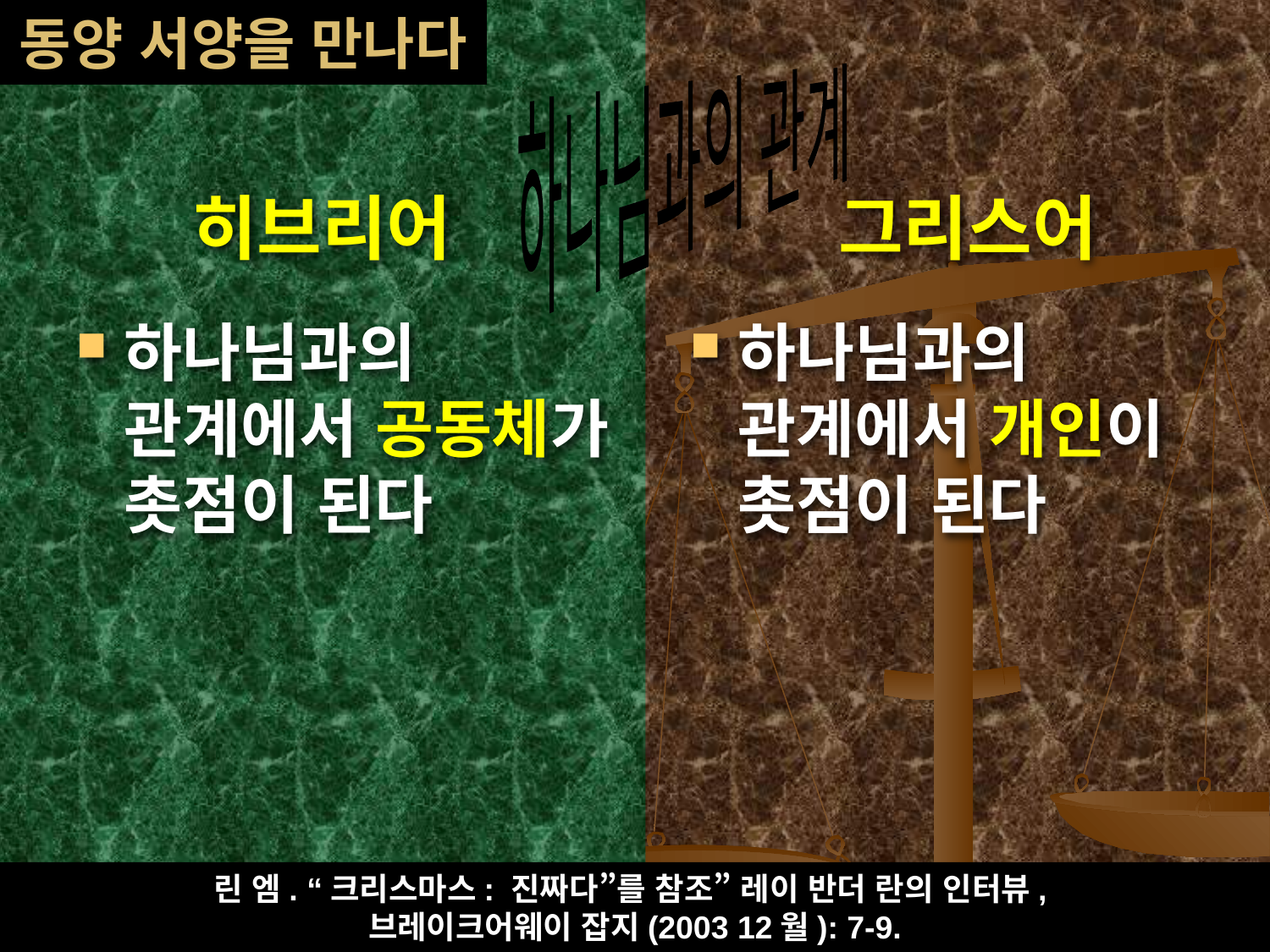

# 동양 서양을 만나다
하나님과의 관계
히브리어
그리스어
하나님과의 관계에서 공동체가 촛점이 된다
하나님과의 관계에서 개인이 촛점이 된다
린 엠. “크리스마스: 진짜다”를 참조” 레이 반더 란의 인터뷰,
브레이크어웨이 잡지(2003 12월): 7-9.